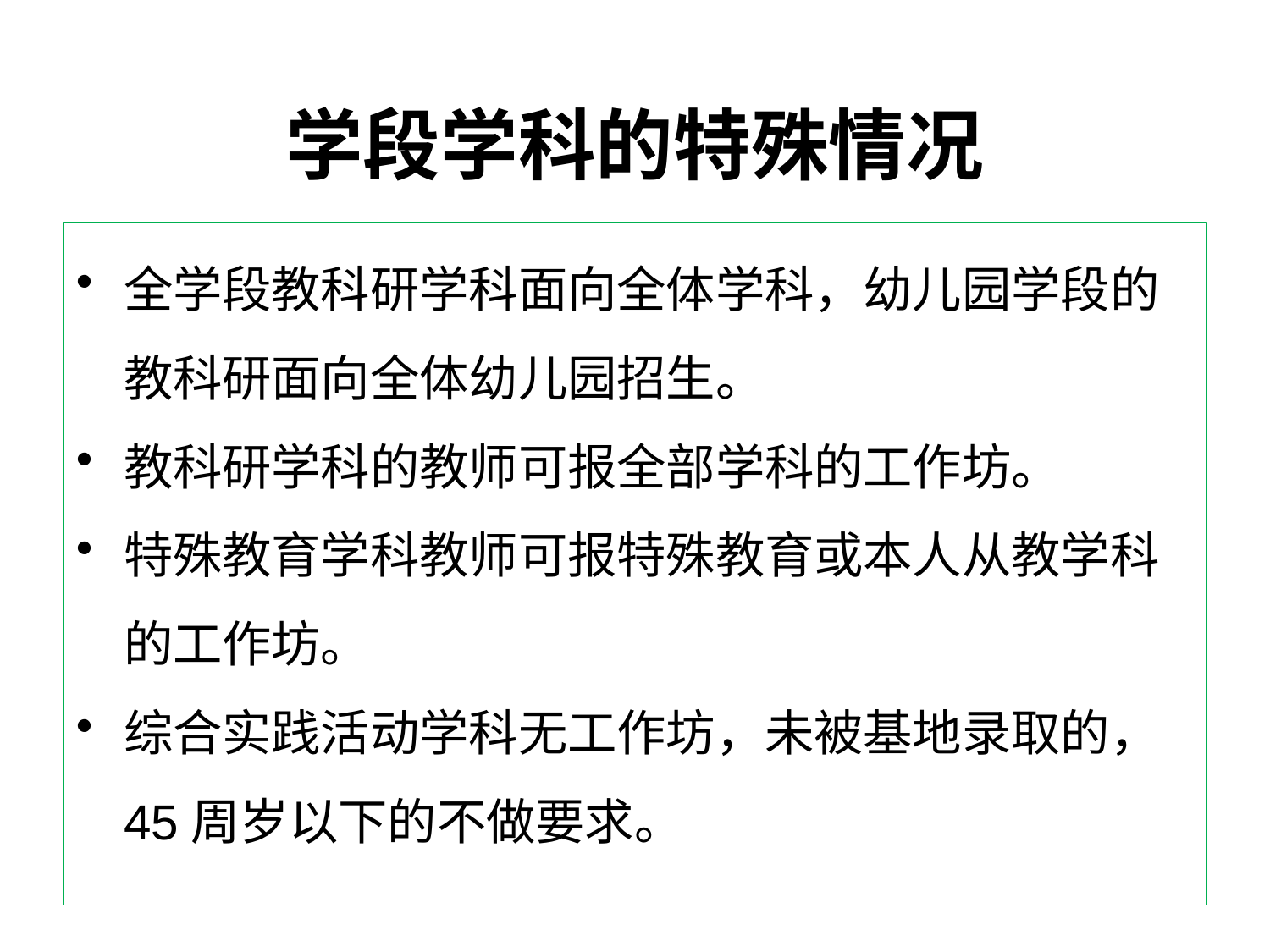

# 学段学科的特殊情况
全学段教科研学科面向全体学科，幼儿园学段的教科研面向全体幼儿园招生。
教科研学科的教师可报全部学科的工作坊。
特殊教育学科教师可报特殊教育或本人从教学科的工作坊。
综合实践活动学科无工作坊，未被基地录取的，45周岁以下的不做要求。